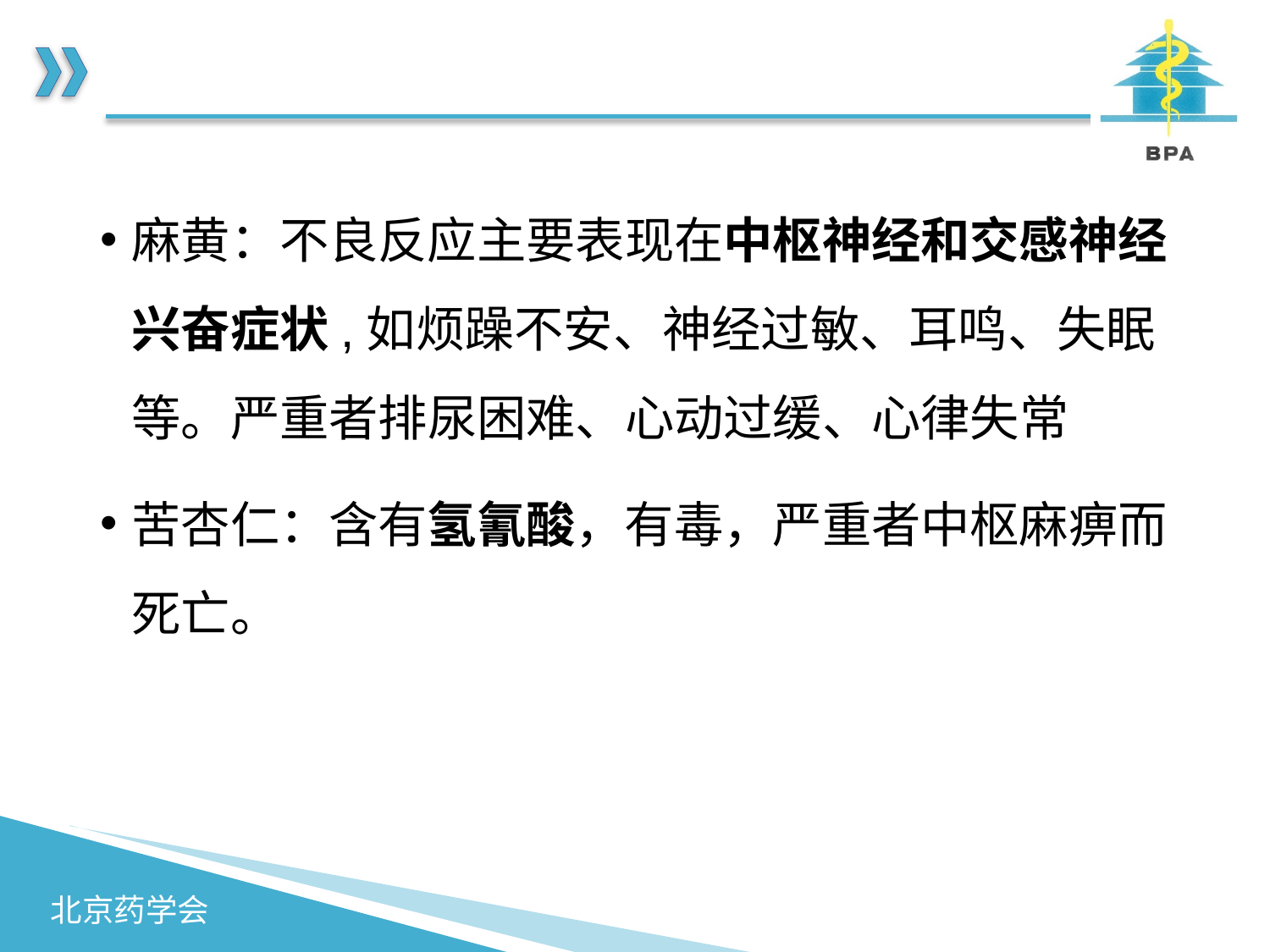

#
麻黄：不良反应主要表现在中枢神经和交感神经兴奋症状,如烦躁不安、神经过敏、耳鸣、失眠等。严重者排尿困难、心动过缓、心律失常
苦杏仁：含有氢氰酸，有毒，严重者中枢麻痹而死亡。